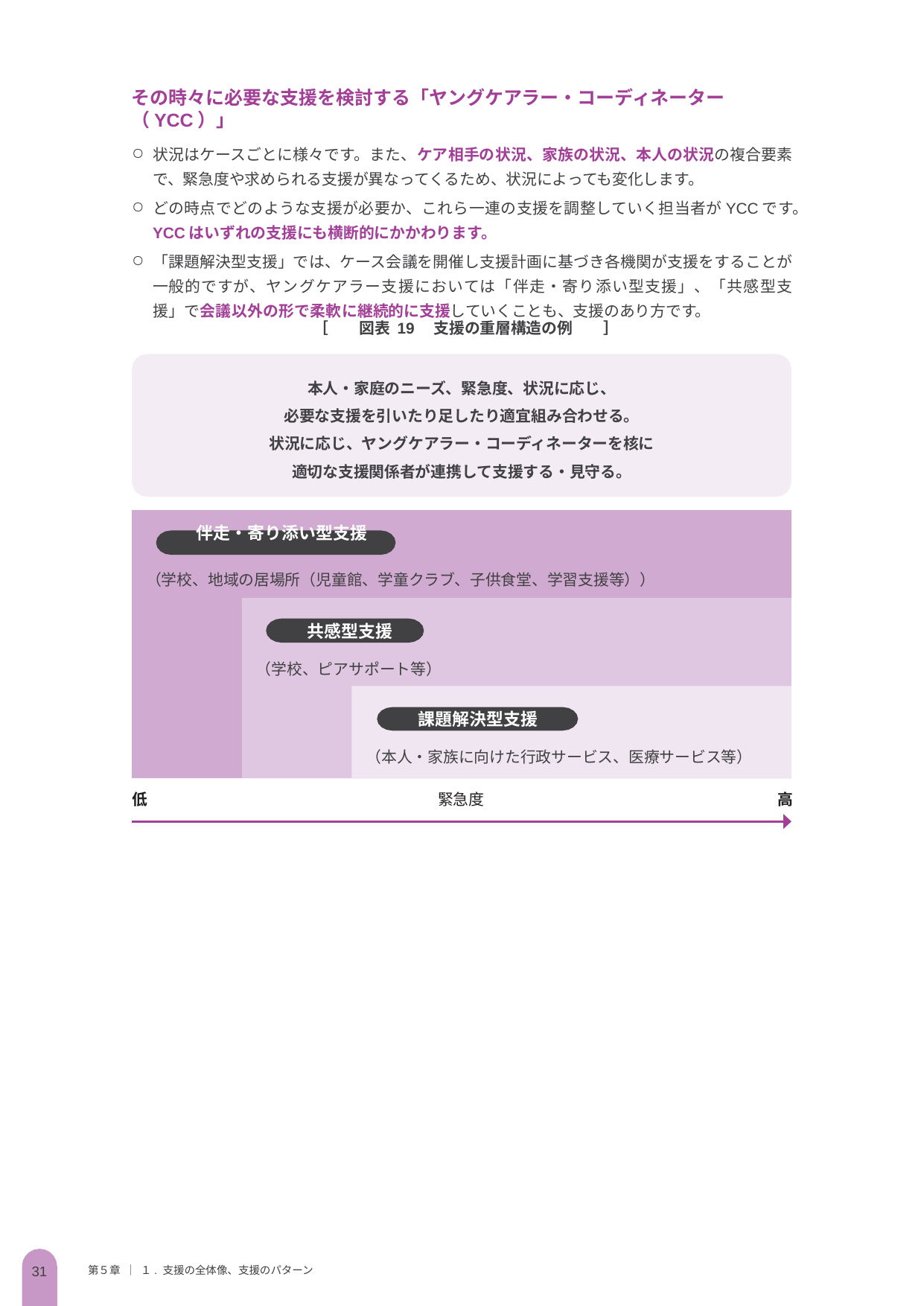

その時々に必要な支援を検討する「ヤングケアラー・コーディネーター（YCC）」
状況はケースごとに様々です。また、ケア相手の状況、家族の状況、本人の状況の複合要素で、緊急度や求められる支援が異なってくるため、状況によっても変化します。
どの時点でどのような支援が必要か、これら一連の支援を調整していく担当者がYCCです。YCCはいずれの支援にも横断的にかかわります。
「課題解決型支援」では、ケース会議を開催し支援計画に基づき各機関が支援をすることが一般的ですが、ヤングケアラー支援においては「伴走・寄り添い型支援」、「共感型支援」で会議以外の形で柔軟に継続的に支援していくことも、支援のあり方です。
［　　図表 19　支援の重層構造の例　　］

本人・家庭のニーズ、緊急度、状況に応じ、
必要な支援を引いたり足したり適宜組み合わせる。
状況に応じ、ヤングケアラー・コーディネーターを核に
適切な支援関係者が連携して支援する・見守る。

（学校、地域の居場所（児童館、学童クラブ、子供食堂、学習支援等））

伴走・寄り添い型支援

（学校、ピアサポート等）
共感型支援

（本人・家族に向けた行政サービス、医療サービス等）
課題解決型支援
低
緊急度	高

31
第５章  ｜  １. 支援の全体像、支援のパターン